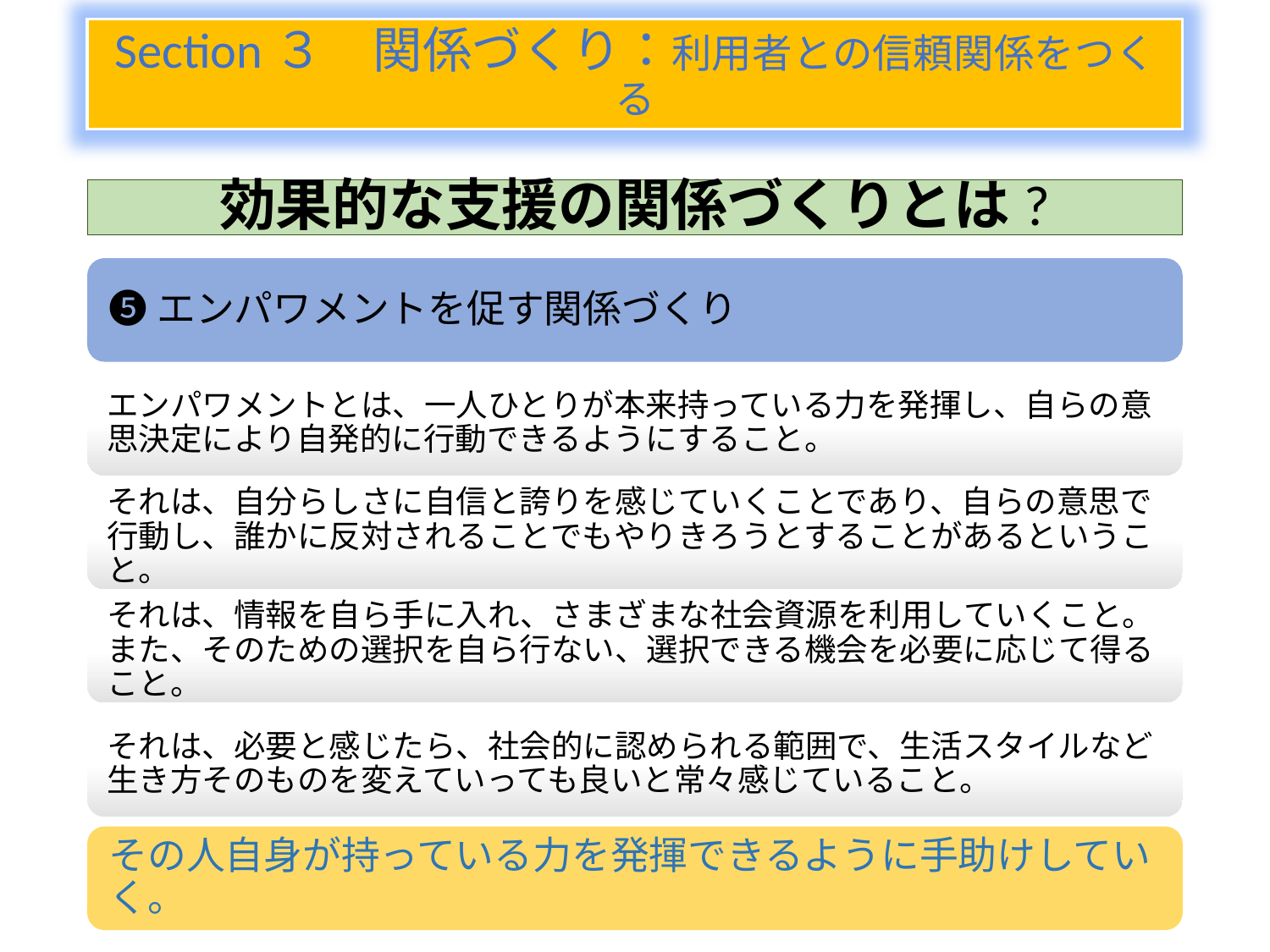

Section３　関係づくり：利用者との信頼関係をつくる
# 効果的な支援の関係づくりとは?
❺エンパワメントを促す関係づくり
エンパワメントとは、一人ひとりが本来持っている力を発揮し、自らの意思決定により自発的に行動できるようにすること。
それは、自分らしさに自信と誇りを感じていくことであり、自らの意思で行動し、誰かに反対されることでもやりきろうとすることがあるということ。
それは、情報を自ら手に入れ、さまざまな社会資源を利用していくこと。また、そのための選択を自ら行ない、選択できる機会を必要に応じて得ること。
それは、必要と感じたら、社会的に認められる範囲で、生活スタイルなど生き方そのものを変えていっても良いと常々感じていること。
その人自身が持っている力を発揮できるように手助けしていく。
23